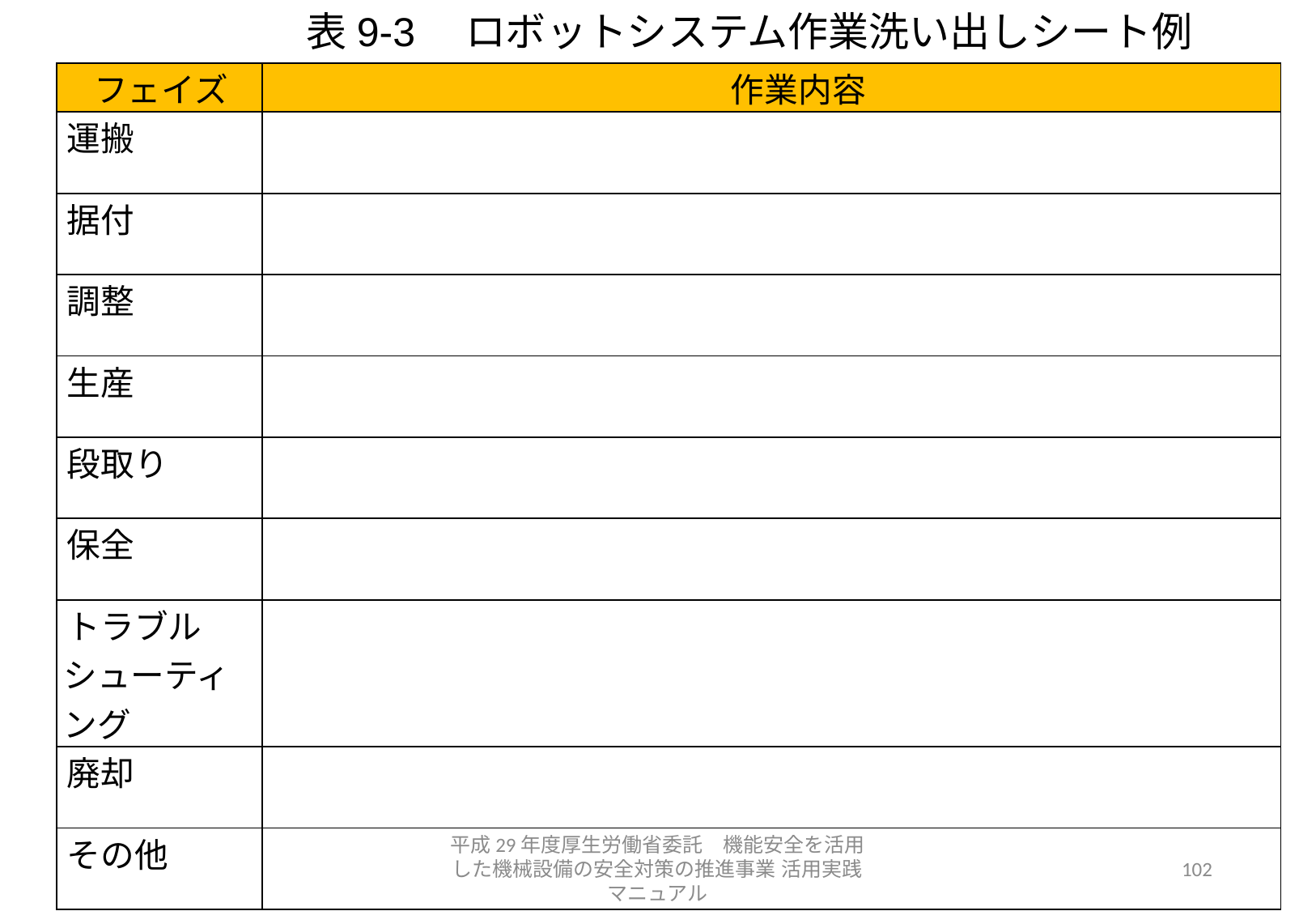

表9-3　ロボットシステム作業洗い出しシート例
| フェイズ | 作業内容 |
| --- | --- |
| 運搬 |  |
| 据付 |  |
| 調整 |  |
| 生産 |  |
| 段取り |  |
| 保全 |  |
| トラブル シューティング |  |
| 廃却 |  |
| その他 |  |
平成29年度厚生労働省委託　機能安全を活用した機械設備の安全対策の推進事業 活用実践マニュアル
102